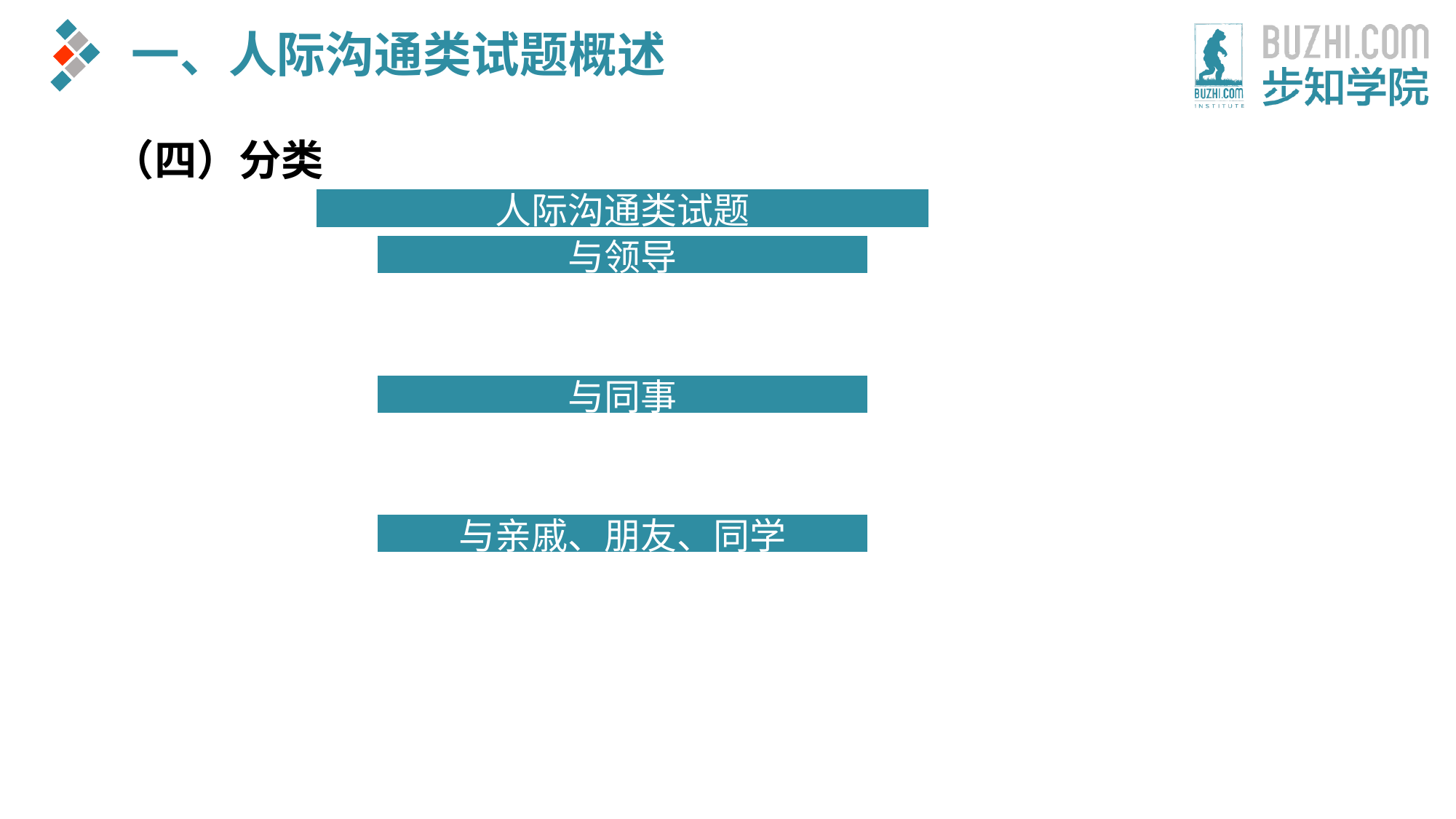

一、人际沟通类试题概述
（四）分类
人际沟通类试题
与领导
与同事
与亲戚、朋友、同学